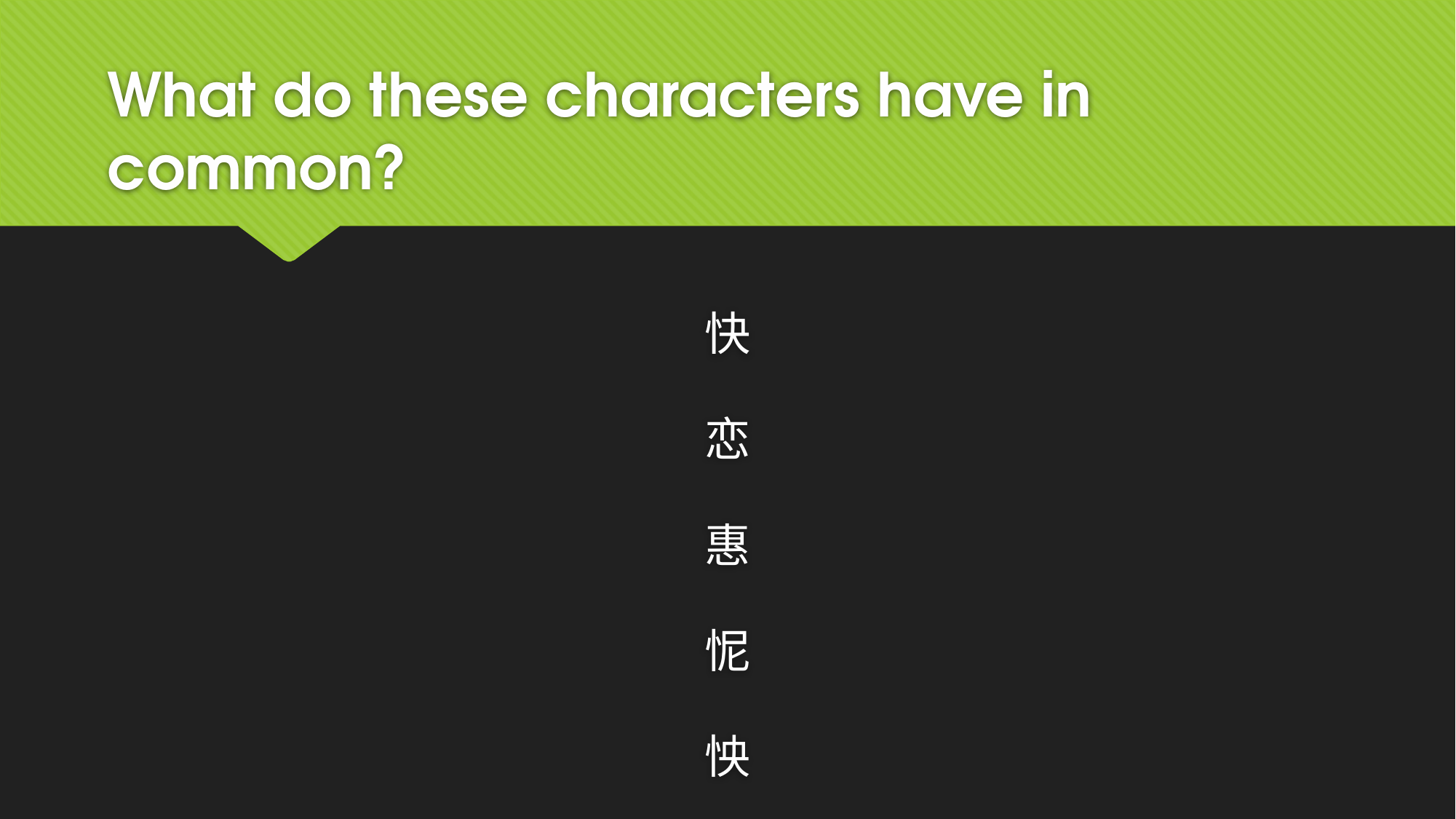

# What do these characters have in common?
快
恋
惠
怩
怏